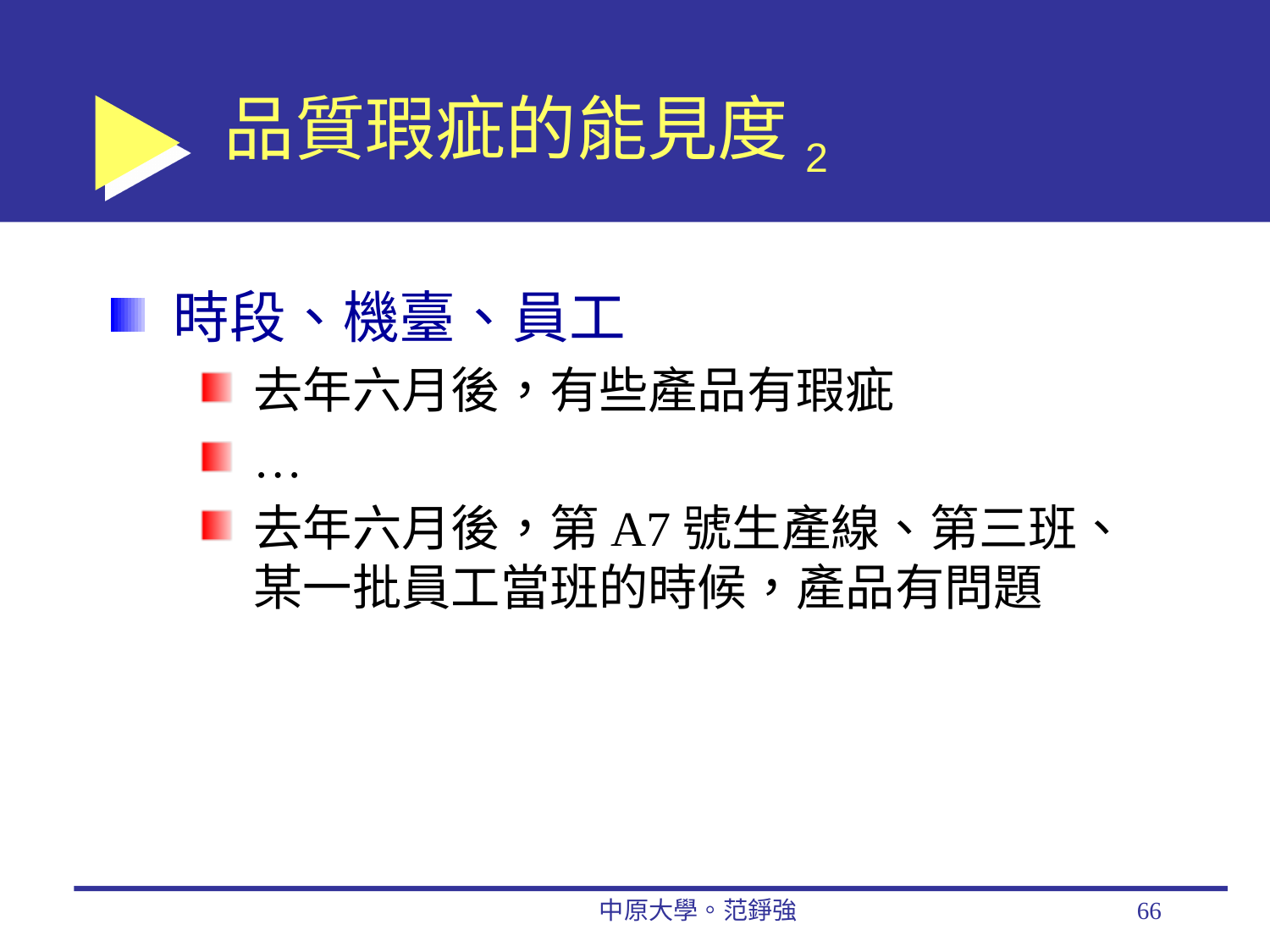

# 品質瑕疵的能見度2
時段、機臺、員工
去年六月後，有些產品有瑕疵
…
去年六月後，第A7號生產線、第三班、某一批員工當班的時候，產品有問題
中原大學。范錚強
66